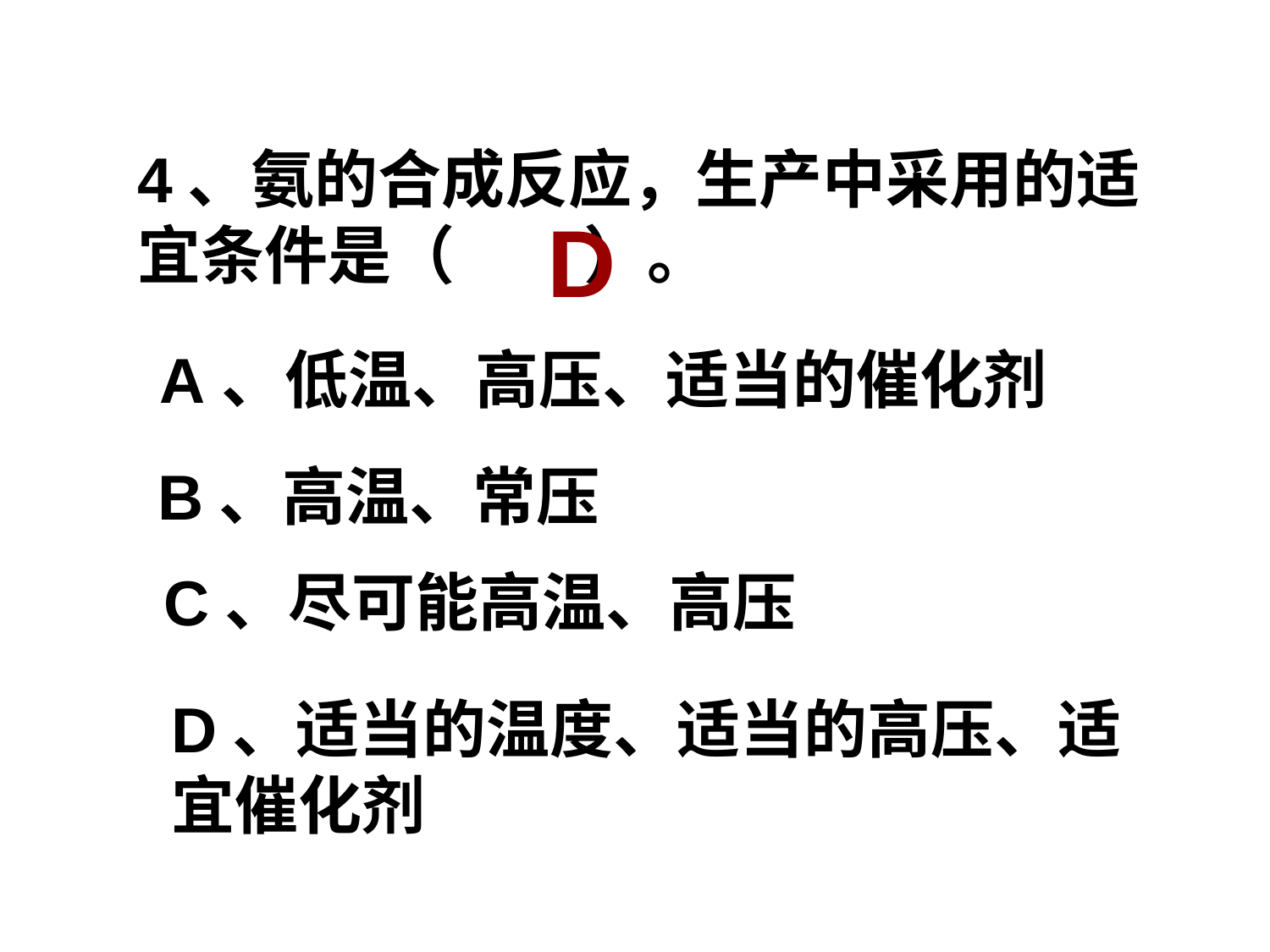

4、氨的合成反应，生产中采用的适宜条件是（         ）。
D
A、低温、高压、适当的催化剂
B、高温、常压
C、尽可能高温、高压
D、适当的温度、适当的高压、适宜催化剂